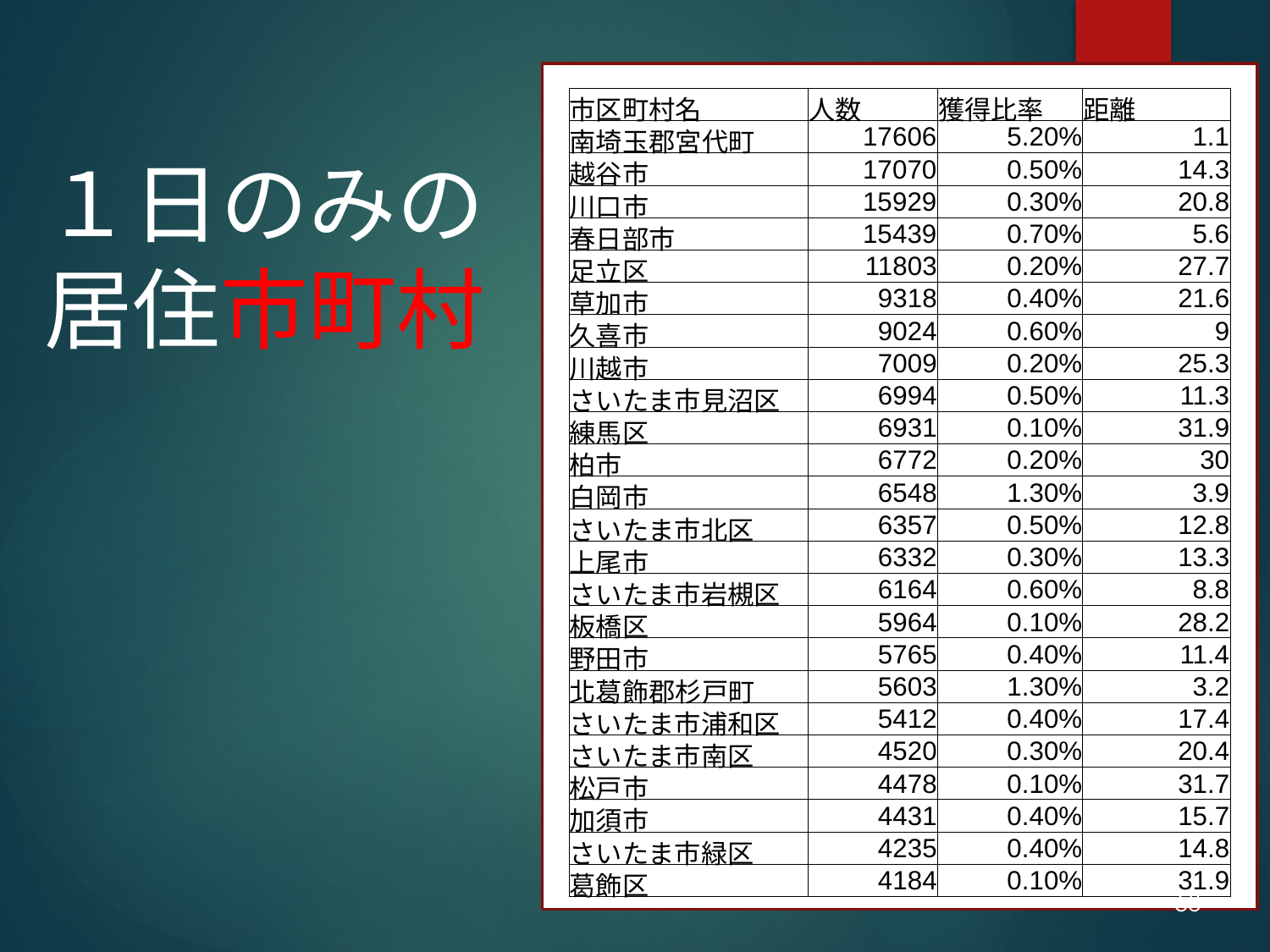

| 市区町村名 | 人数 | 獲得比率 | 距離 |
| --- | --- | --- | --- |
| 南埼玉郡宮代町 | 17606 | 5.20% | 1.1 |
| 越谷市 | 17070 | 0.50% | 14.3 |
| 川口市 | 15929 | 0.30% | 20.8 |
| 春日部市 | 15439 | 0.70% | 5.6 |
| 足立区 | 11803 | 0.20% | 27.7 |
| 草加市 | 9318 | 0.40% | 21.6 |
| 久喜市 | 9024 | 0.60% | 9 |
| 川越市 | 7009 | 0.20% | 25.3 |
| さいたま市見沼区 | 6994 | 0.50% | 11.3 |
| 練馬区 | 6931 | 0.10% | 31.9 |
| 柏市 | 6772 | 0.20% | 30 |
| 白岡市 | 6548 | 1.30% | 3.9 |
| さいたま市北区 | 6357 | 0.50% | 12.8 |
| 上尾市 | 6332 | 0.30% | 13.3 |
| さいたま市岩槻区 | 6164 | 0.60% | 8.8 |
| 板橋区 | 5964 | 0.10% | 28.2 |
| 野田市 | 5765 | 0.40% | 11.4 |
| 北葛飾郡杉戸町 | 5603 | 1.30% | 3.2 |
| さいたま市浦和区 | 5412 | 0.40% | 17.4 |
| さいたま市南区 | 4520 | 0.30% | 20.4 |
| 松戸市 | 4478 | 0.10% | 31.7 |
| 加須市 | 4431 | 0.40% | 15.7 |
| さいたま市緑区 | 4235 | 0.40% | 14.8 |
| 葛飾区 | 4184 | 0.10% | 31.9 |
１日のみの
居住市町村
63